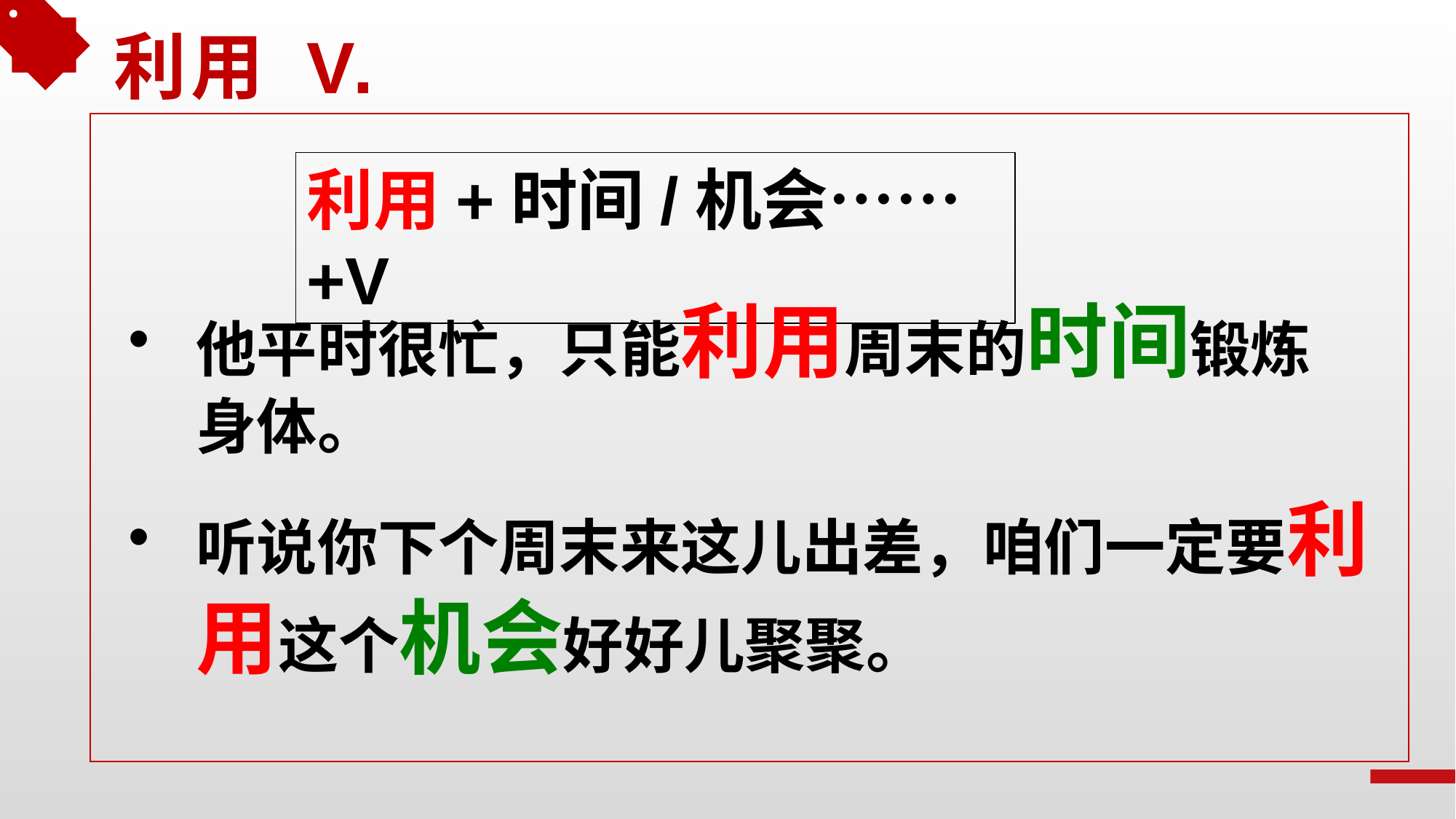

利用 V.

利用+时间/机会……+V
他平时很忙，只能利用周末的时间锻炼身体。
听说你下个周末来这儿出差，咱们一定要利用这个机会好好儿聚聚。